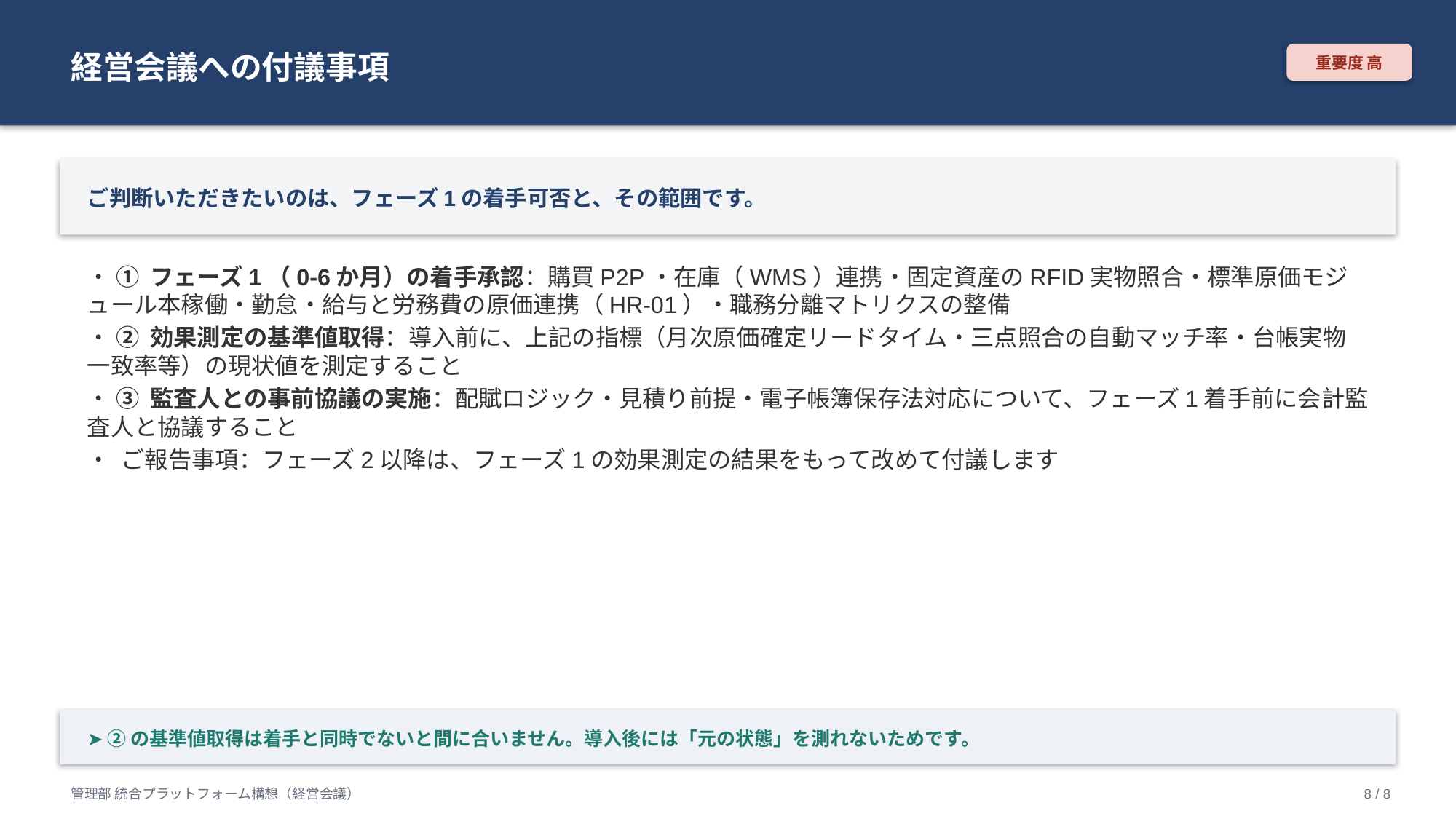

経営会議への付議事項
重要度 高

ご判断いただきたいのは、フェーズ1の着手可否と、その範囲です。
• ① フェーズ1（0-6か月）の着手承認：購買P2P・在庫（WMS）連携・固定資産のRFID実物照合・標準原価モジュール本稼働・勤怠・給与と労務費の原価連携（HR-01）・職務分離マトリクスの整備
• ② 効果測定の基準値取得：導入前に、上記の指標（月次原価確定リードタイム・三点照合の自動マッチ率・台帳実物一致率等）の現状値を測定すること
• ③ 監査人との事前協議の実施：配賦ロジック・見積り前提・電子帳簿保存法対応について、フェーズ1着手前に会計監査人と協議すること
• ご報告事項：フェーズ2以降は、フェーズ1の効果測定の結果をもって改めて付議します

➤ ②の基準値取得は着手と同時でないと間に合いません。導入後には「元の状態」を測れないためです。
管理部 統合プラットフォーム構想（経営会議）
8 / 8